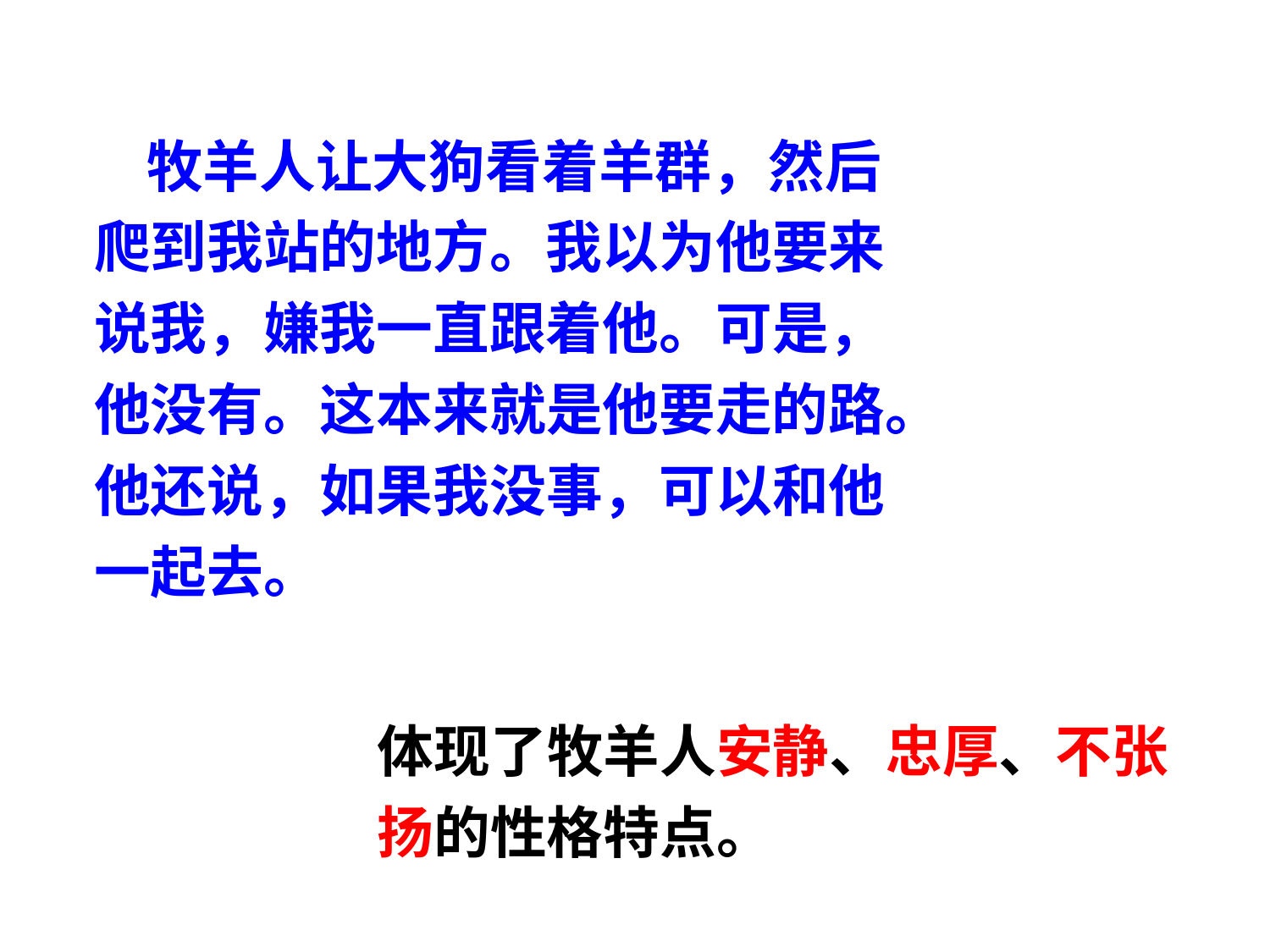

牧羊人让大狗看着羊群，然后爬到我站的地方。我以为他要来说我，嫌我一直跟着他。可是，他没有。这本来就是他要走的路。他还说，如果我没事，可以和他一起去。
体现了牧羊人安静、忠厚、不张扬的性格特点。